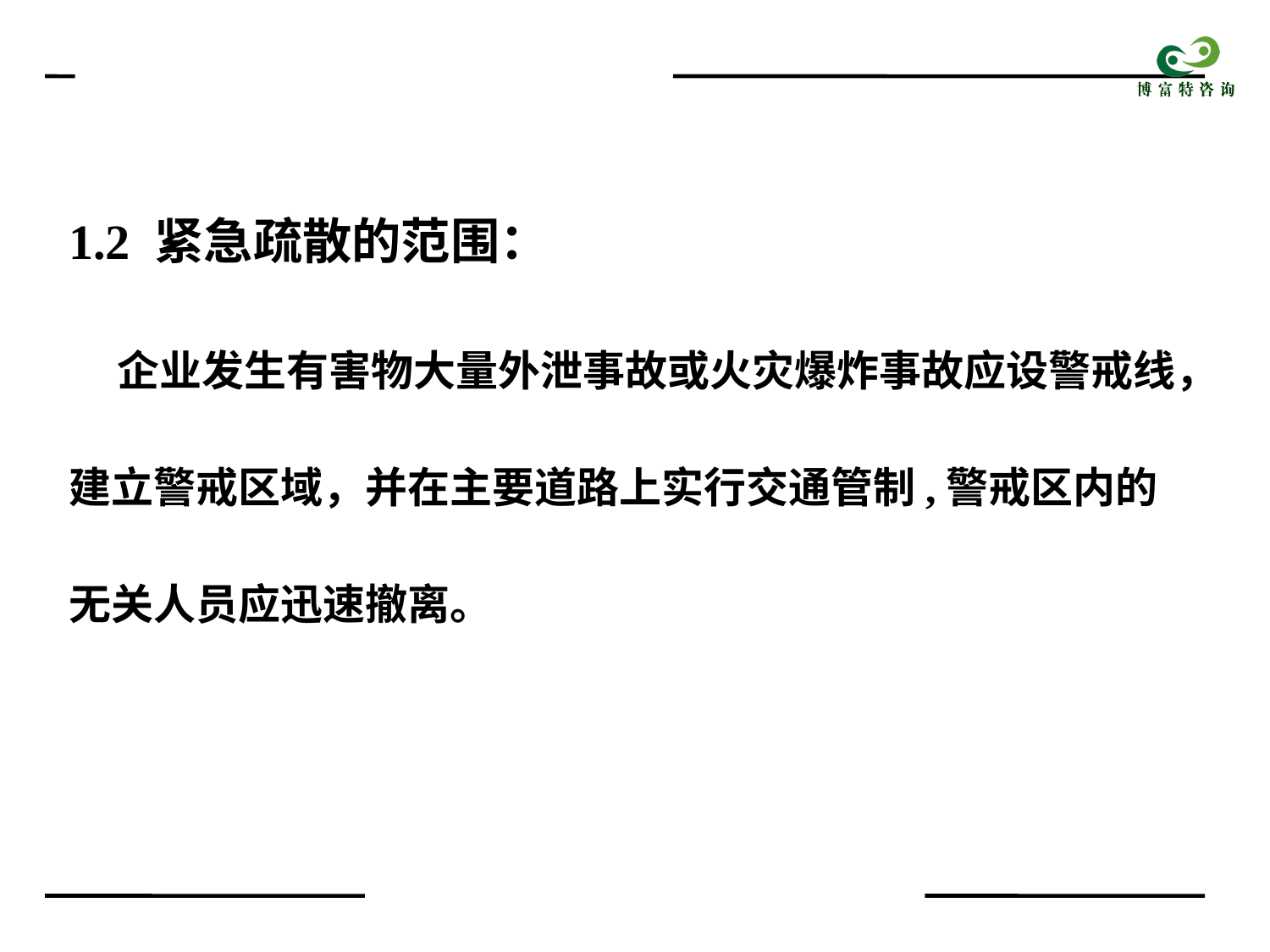

1.2 紧急疏散的范围：
    企业发生有害物大量外泄事故或火灾爆炸事故应设警戒线，建立警戒区域，并在主要道路上实行交通管制,警戒区内的无关人员应迅速撤离。